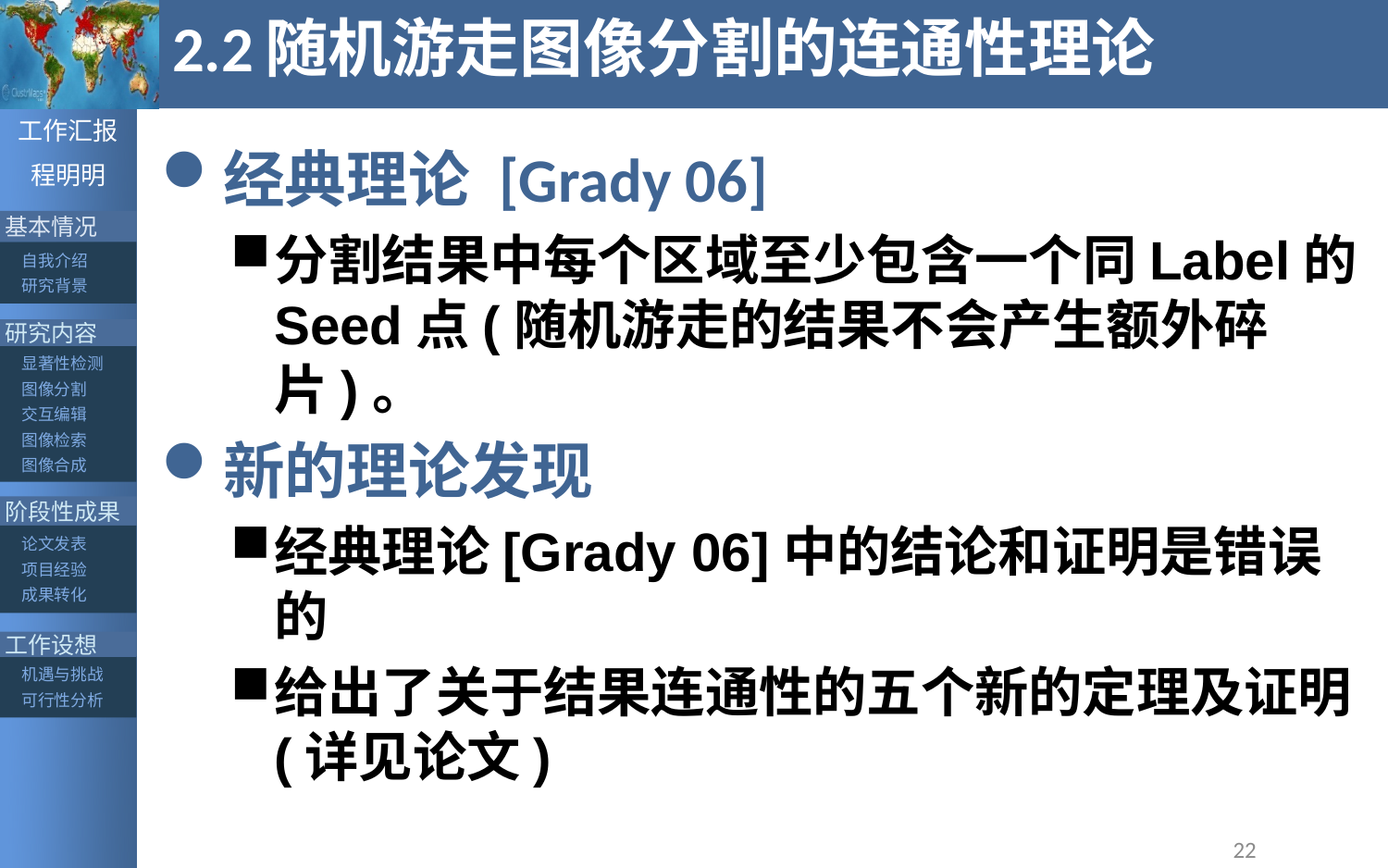

# 2.2随机游走图像分割的连通性理论
经典理论 [Grady 06]
分割结果中每个区域至少包含一个同Label的Seed点(随机游走的结果不会产生额外碎片)。
新的理论发现
经典理论[Grady 06]中的结论和证明是错误的
给出了关于结果连通性的五个新的定理及证明(详见论文)
22